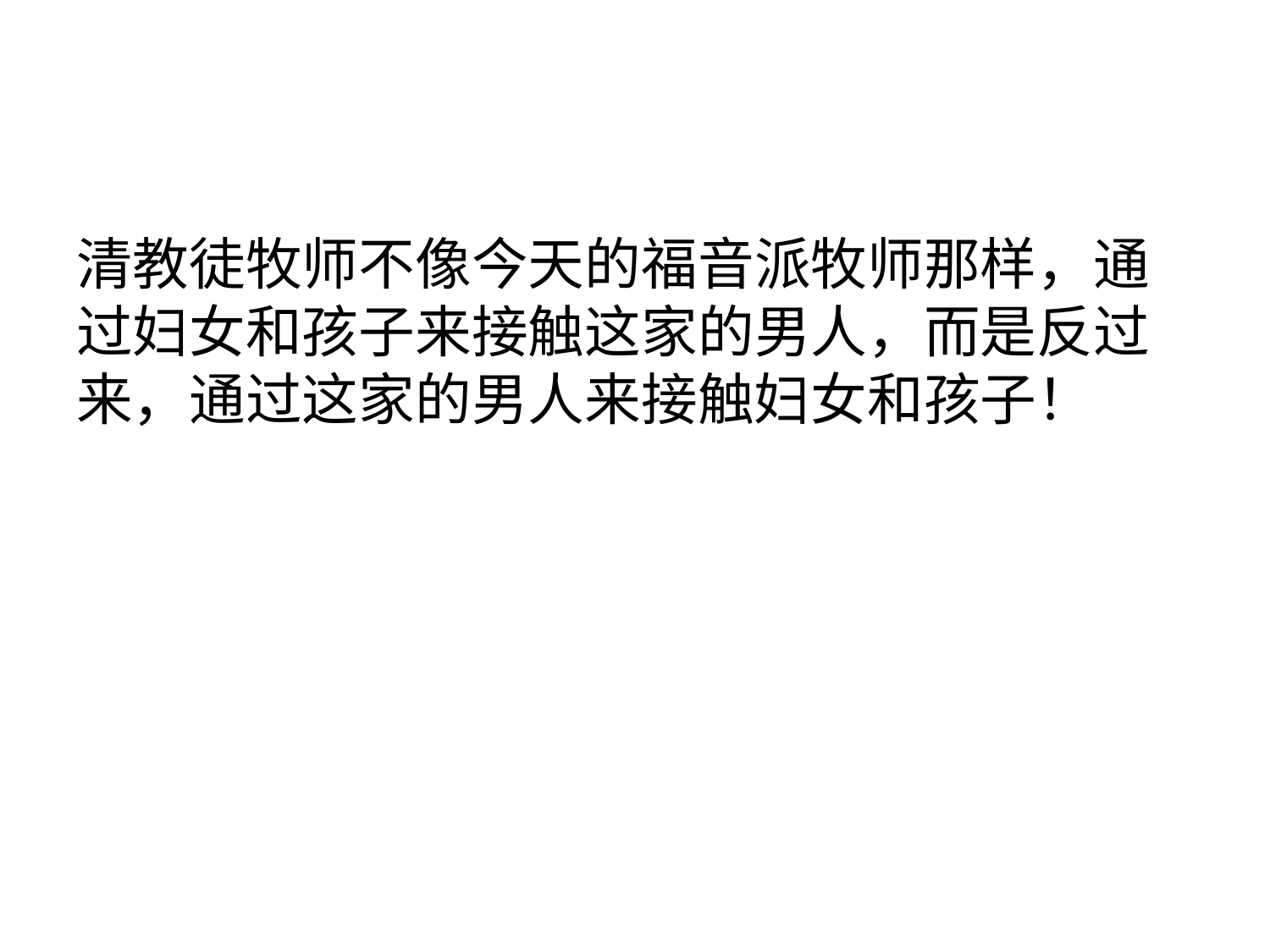

#
清教徒牧师不像今天的福音派牧师那样，通过妇女和孩子来接触这家的男人，而是反过来，通过这家的男人来接触妇女和孩子！